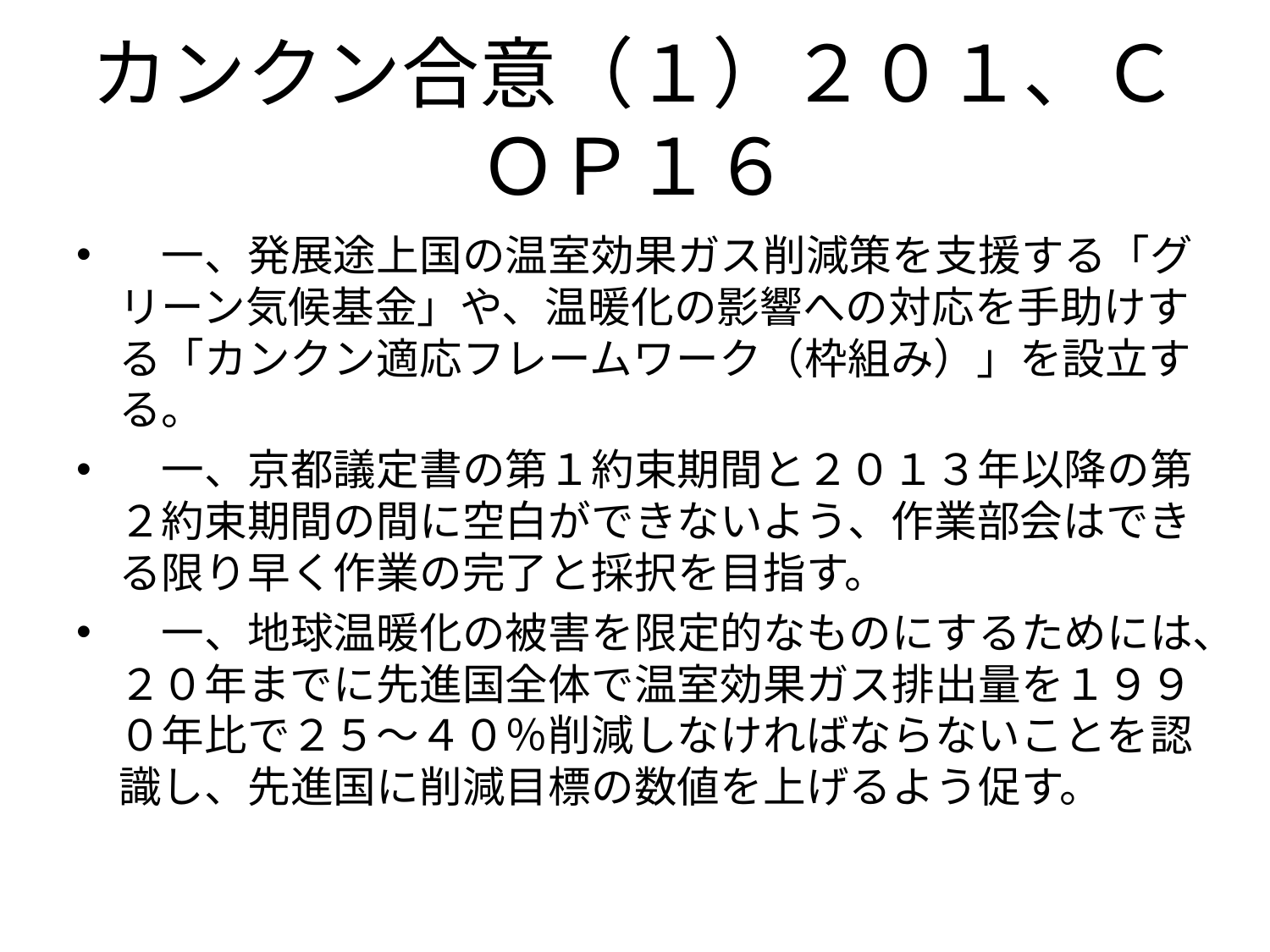

# カンクン合意（１）２０１、ＣＯＰ１６
　一、発展途上国の温室効果ガス削減策を支援する「グリーン気候基金」や、温暖化の影響への対応を手助けする「カンクン適応フレームワーク（枠組み）」を設立する。
　一、京都議定書の第１約束期間と２０１３年以降の第２約束期間の間に空白ができないよう、作業部会はできる限り早く作業の完了と採択を目指す。
　一、地球温暖化の被害を限定的なものにするためには、２０年までに先進国全体で温室効果ガス排出量を１９９０年比で２５～４０％削減しなければならないことを認識し、先進国に削減目標の数値を上げるよう促す。